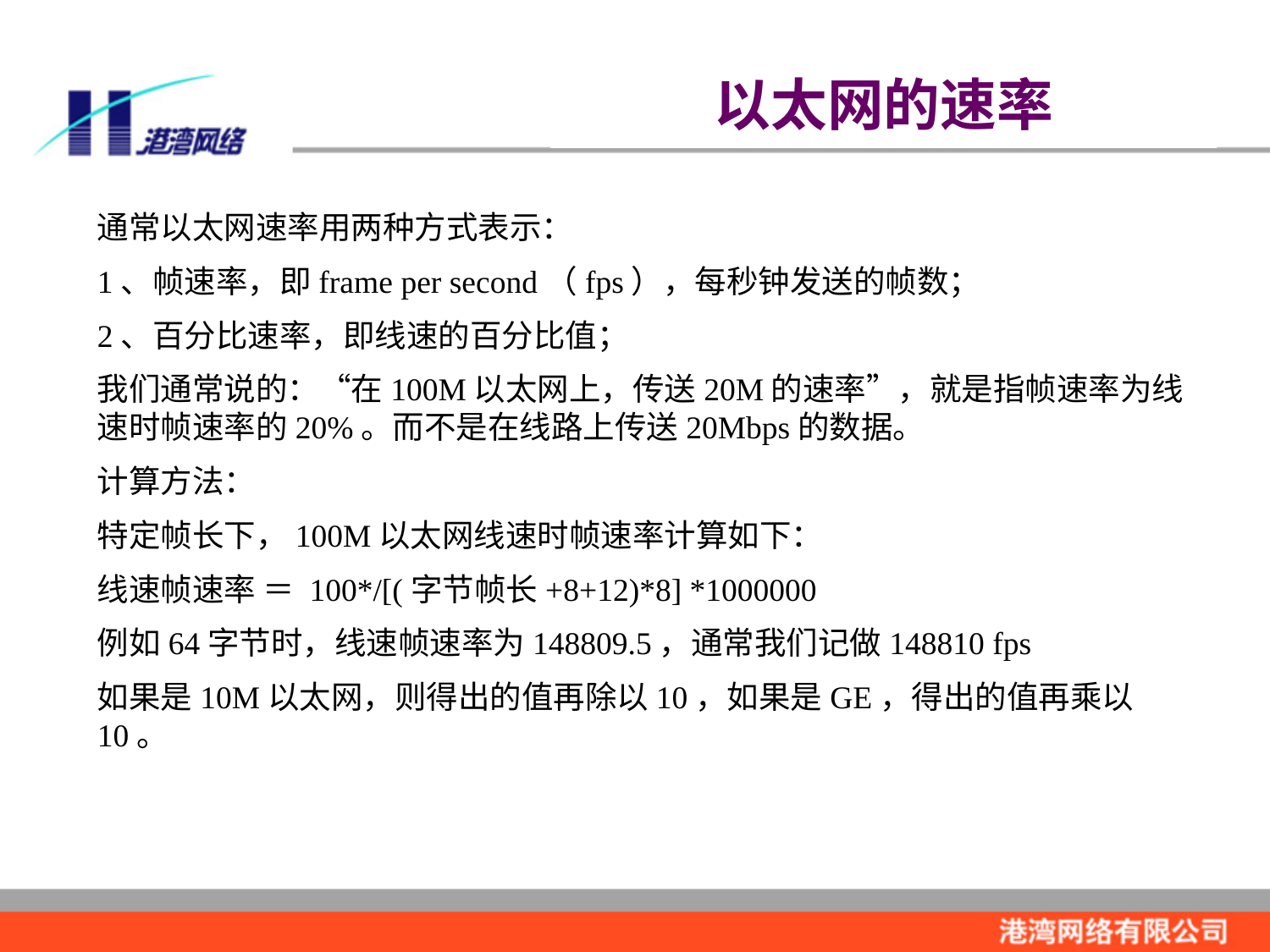

以太网的速率
通常以太网速率用两种方式表示：
1、帧速率，即frame per second（fps），每秒钟发送的帧数；
2、百分比速率，即线速的百分比值；
我们通常说的：“在100M以太网上，传送20M的速率”，就是指帧速率为线速时帧速率的20%。而不是在线路上传送20Mbps的数据。
计算方法：
特定帧长下，100M以太网线速时帧速率计算如下：
线速帧速率 ＝ 100*/[(字节帧长+8+12)*8] *1000000
例如64字节时，线速帧速率为148809.5，通常我们记做148810 fps
如果是10M以太网，则得出的值再除以10，如果是GE，得出的值再乘以10。